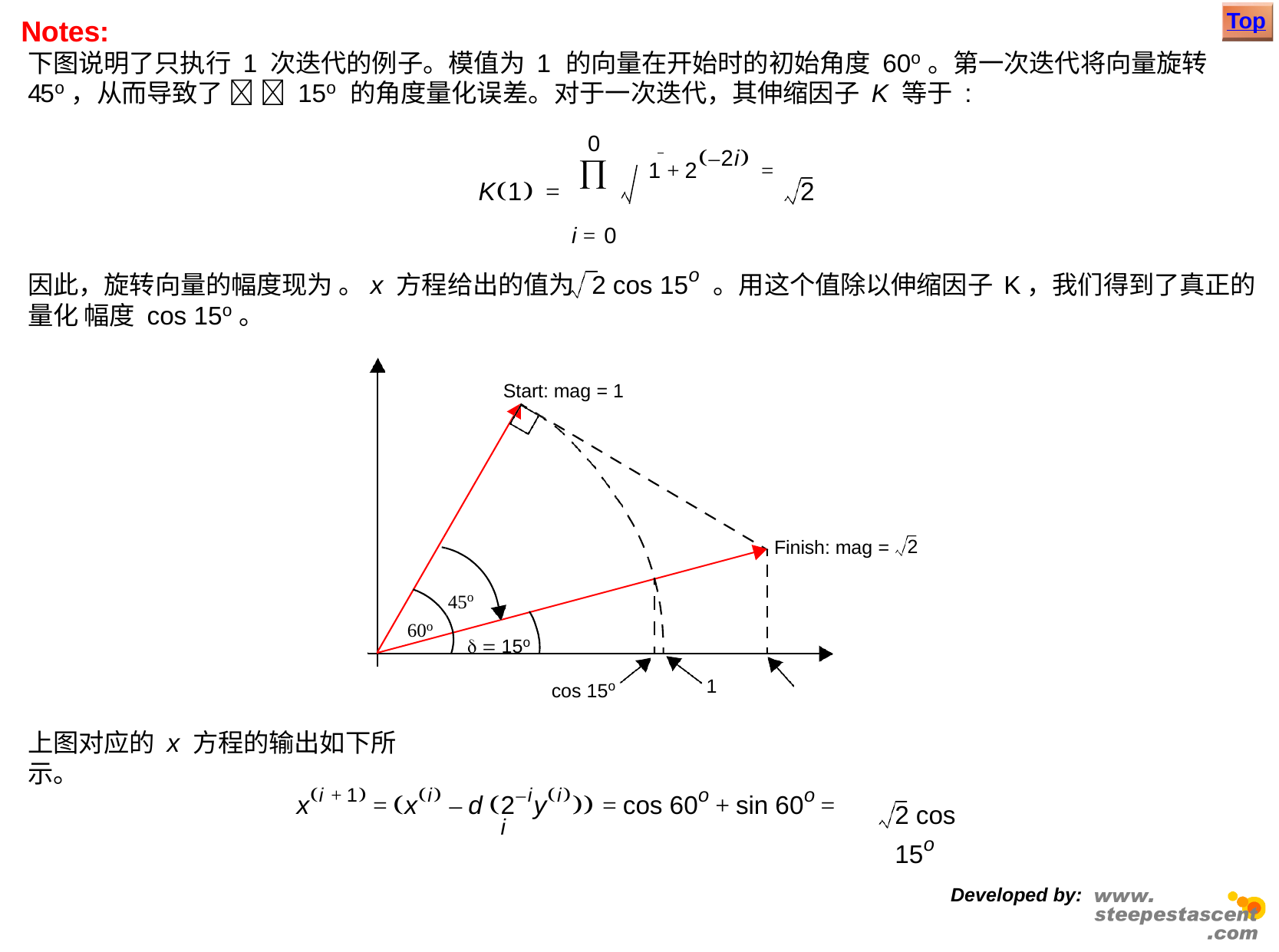

Top
# Notes:
下图说明了只执行 1 次迭代的例子。模值为 1 的向量在开始时的初始角度 60o。第一次迭代将向量旋转 45o，从 而导致了 δ = 15o 的角度量化误差。对于一次迭代，其伸缩因子 K 等于 :
0
∏	1 + 2(–2i) =
i = 0

K(1) =
2

因此，旋转向量的幅度现为 。x 方程给出的值为	2 cos 15o 。用这个值除以伸缩因子K，我们得到了真正的量化 幅度 cos 15o。

Start: mag = 1

2
Finish: mag =

45o
δ = 15o

60o

1
cos 15o
上图对应的 x 方程的输出如下所示。
x(i + 1) = (x(i) – d (2–iy(i))) = cos 60o + sin 60o =
i
2 cos 15o

Developed by: